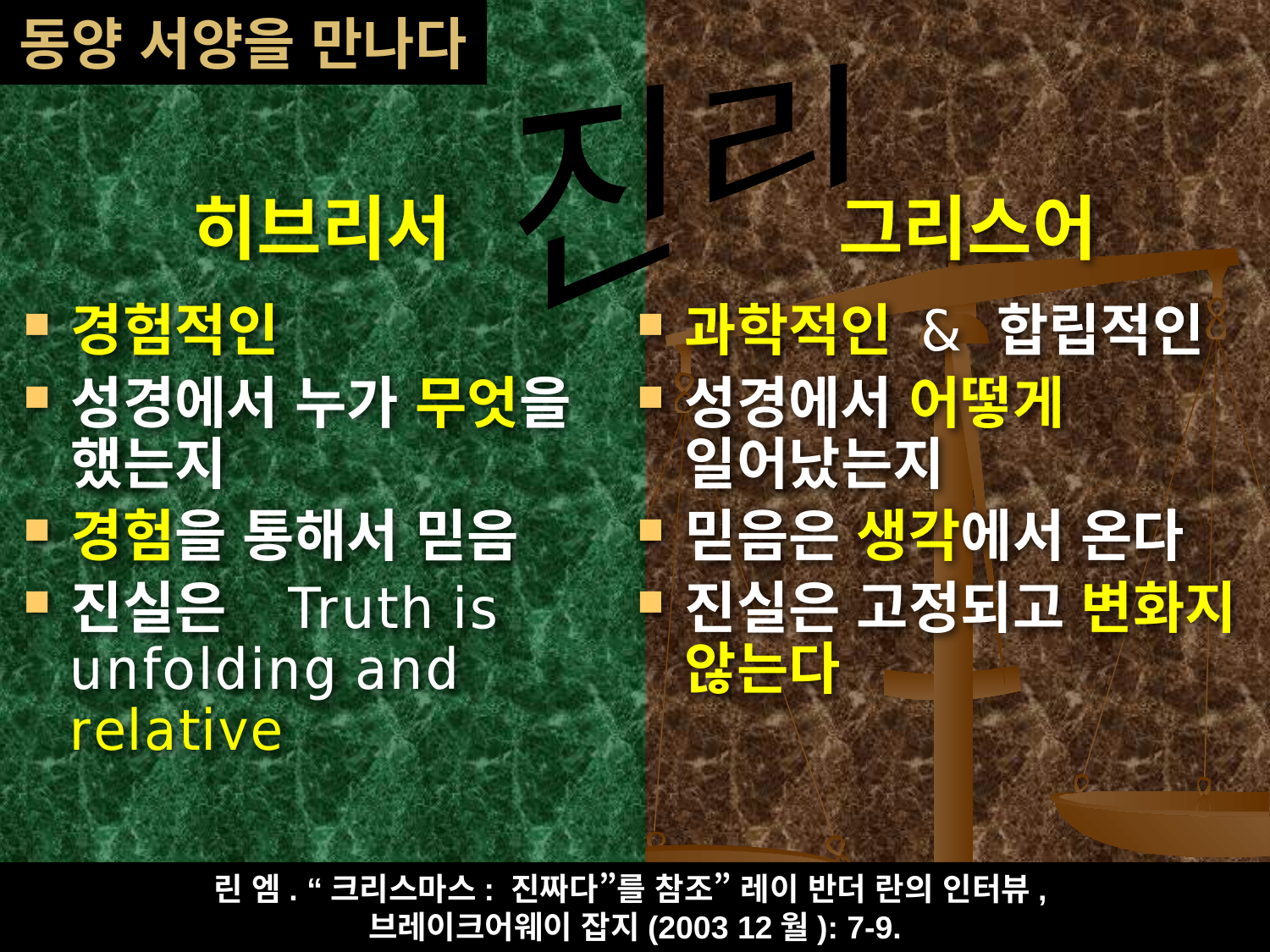

# 동양 서양을 만나다
진리
히브리서
그리스어
경험적인
성경에서 누가 무엇을 했는지
경험을 통해서 믿음
진실은   Truth is unfolding and relative
과학적인 & 합립적인
성경에서 어떻게 일어났는지
믿음은 생각에서 온다
진실은 고정되고 변화지 않는다
린 엠. “크리스마스: 진짜다”를 참조” 레이 반더 란의 인터뷰,
브레이크어웨이 잡지(2003 12월): 7-9.